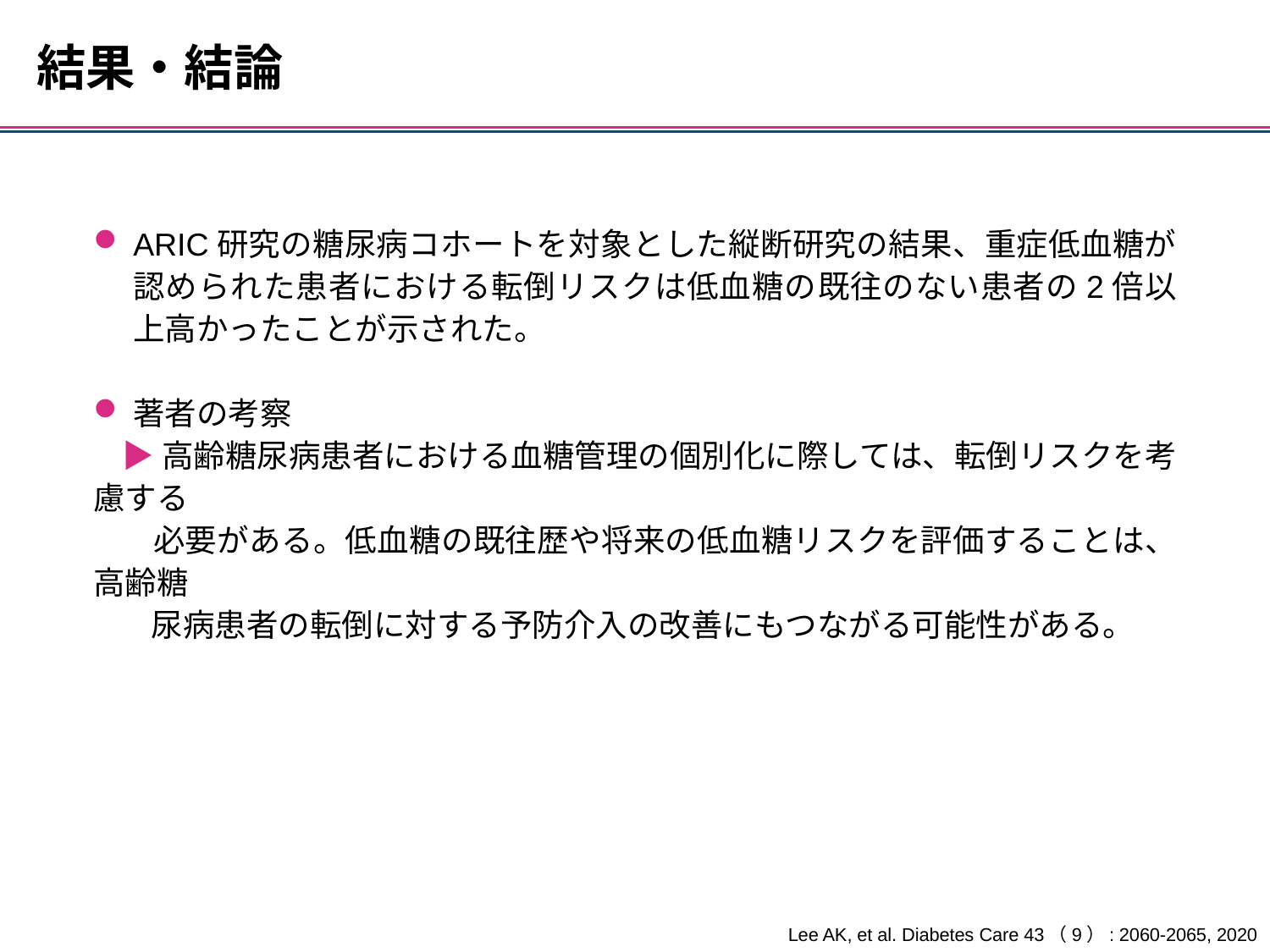

結果・結論
ARIC研究の糖尿病コホートを対象とした縦断研究の結果、重症低血糖が認められた患者における転倒リスクは低血糖の既往のない患者の2倍以上高かったことが示された。

著者の考察
    ▶高齢糖尿病患者における血糖管理の個別化に際しては、転倒リスクを考慮する
       必要がある。低血糖の既往歴や将来の低血糖リスクを評価することは、高齢糖
       尿病患者の転倒に対する予防介入の改善にもつながる可能性がある。
Lee AK, et al. Diabetes Care 43（9）: 2060-2065, 2020